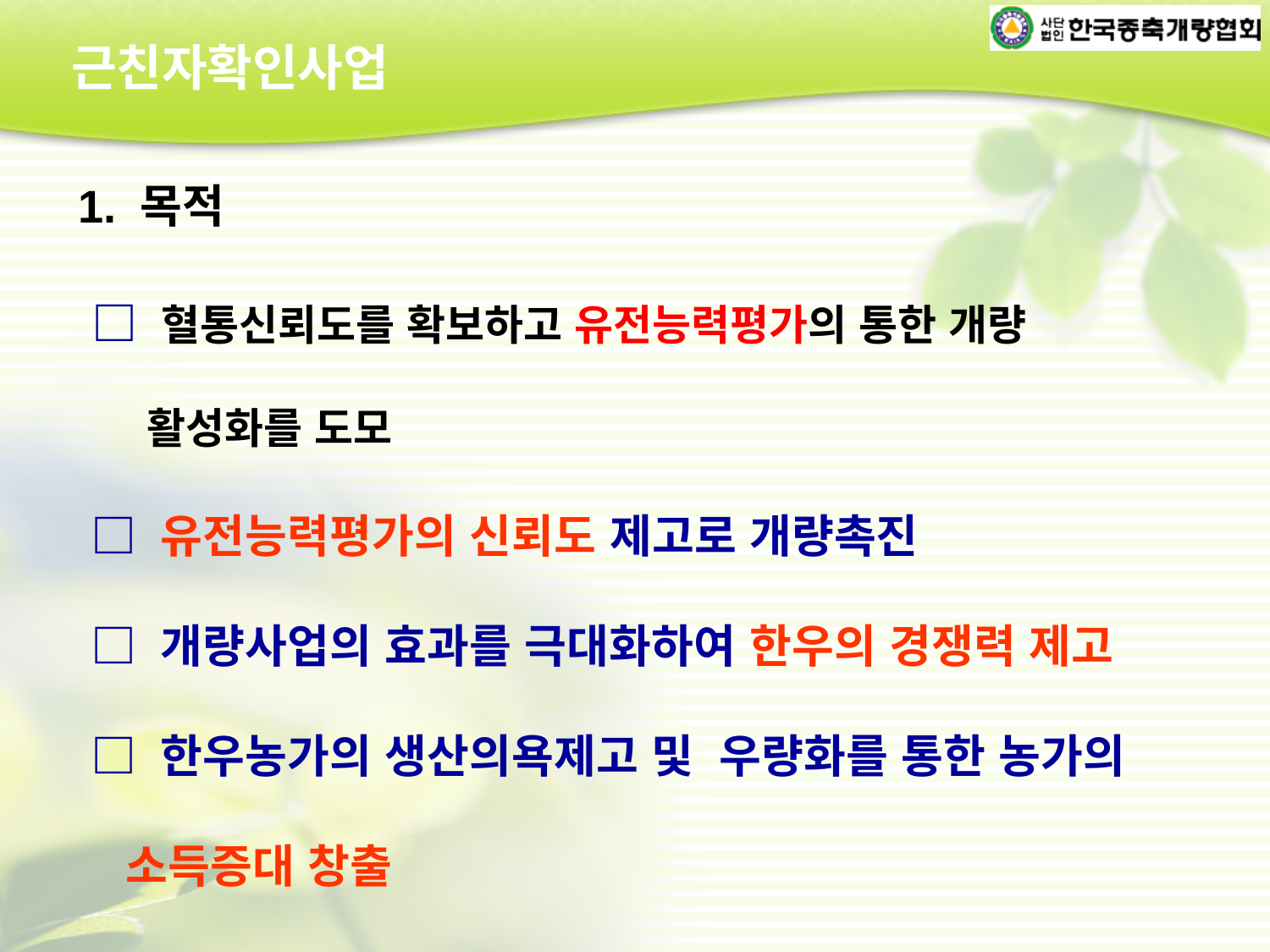

근친자확인사업
1. 목적
 □ 혈통신뢰도를 확보하고 유전능력평가의 통한 개량
     활성화를 도모
 □ 유전능력평가의 신뢰도 제고로 개량촉진
 □ 개량사업의 효과를 극대화하여 한우의 경쟁력 제고
 □ 한우농가의 생산의욕제고 및  우량화를 통한 농가의 소득증대 창출